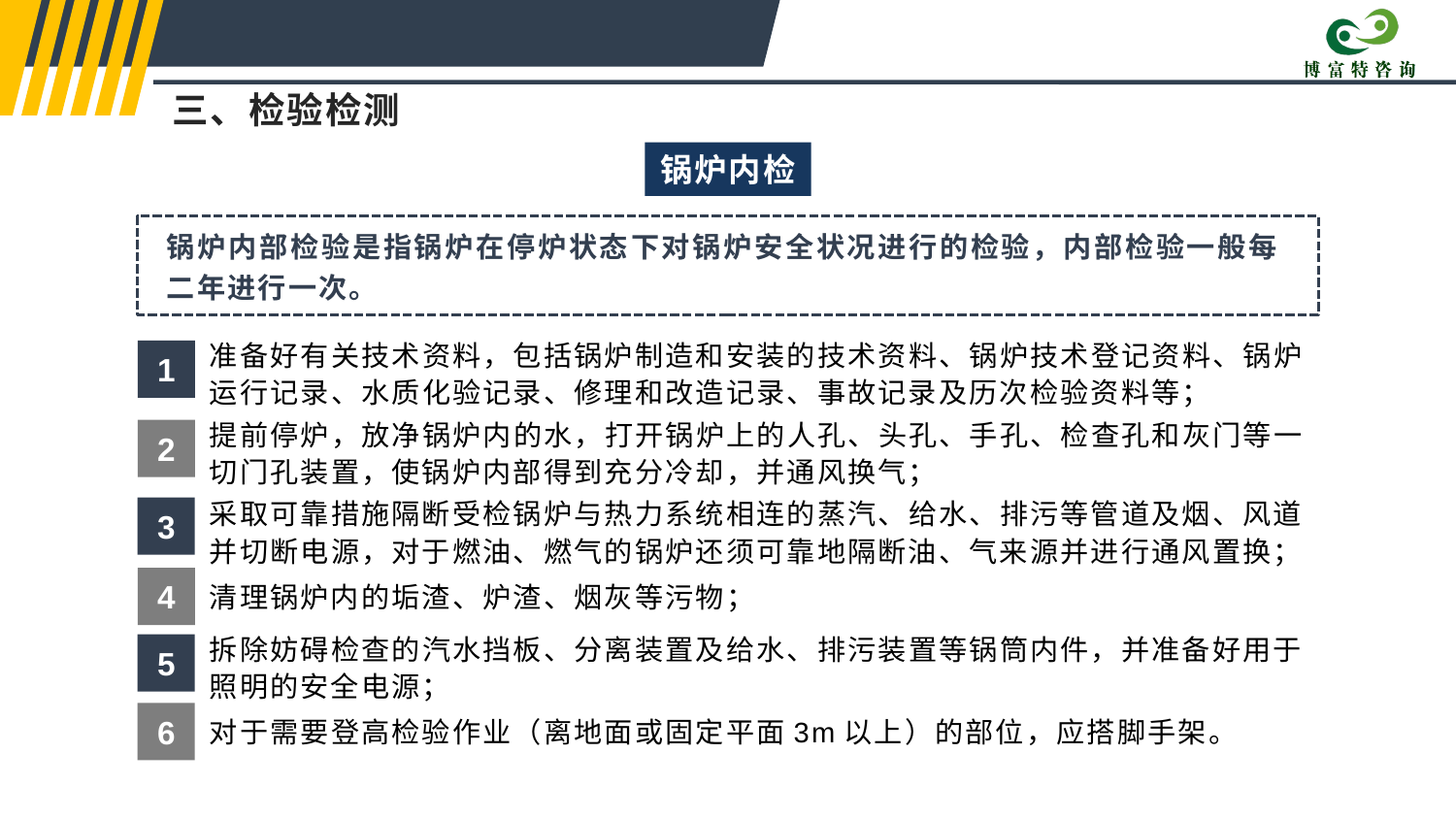

三、检验检测
锅炉内检

锅炉内部检验是指锅炉在停炉状态下对锅炉安全状况进行的检验，内部检验一般每二年进行一次。
准备好有关技术资料，包括锅炉制造和安装的技术资料、锅炉技术登记资料、锅炉运行记录、水质化验记录、修理和改造记录、事故记录及历次检验资料等；
1
提前停炉，放净锅炉内的水，打开锅炉上的人孔、头孔、手孔、检查孔和灰门等一切门孔装置，使锅炉内部得到充分冷却，并通风换气；
2
采取可靠措施隔断受检锅炉与热力系统相连的蒸汽、给水、排污等管道及烟、风道并切断电源，对于燃油、燃气的锅炉还须可靠地隔断油、气来源并进行通风置换；
3
4
清理锅炉内的垢渣、炉渣、烟灰等污物；
拆除妨碍检查的汽水挡板、分离装置及给水、排污装置等锅筒内件，并准备好用于照明的安全电源；
5
6
对于需要登高检验作业（离地面或固定平面3m以上）的部位，应搭脚手架。